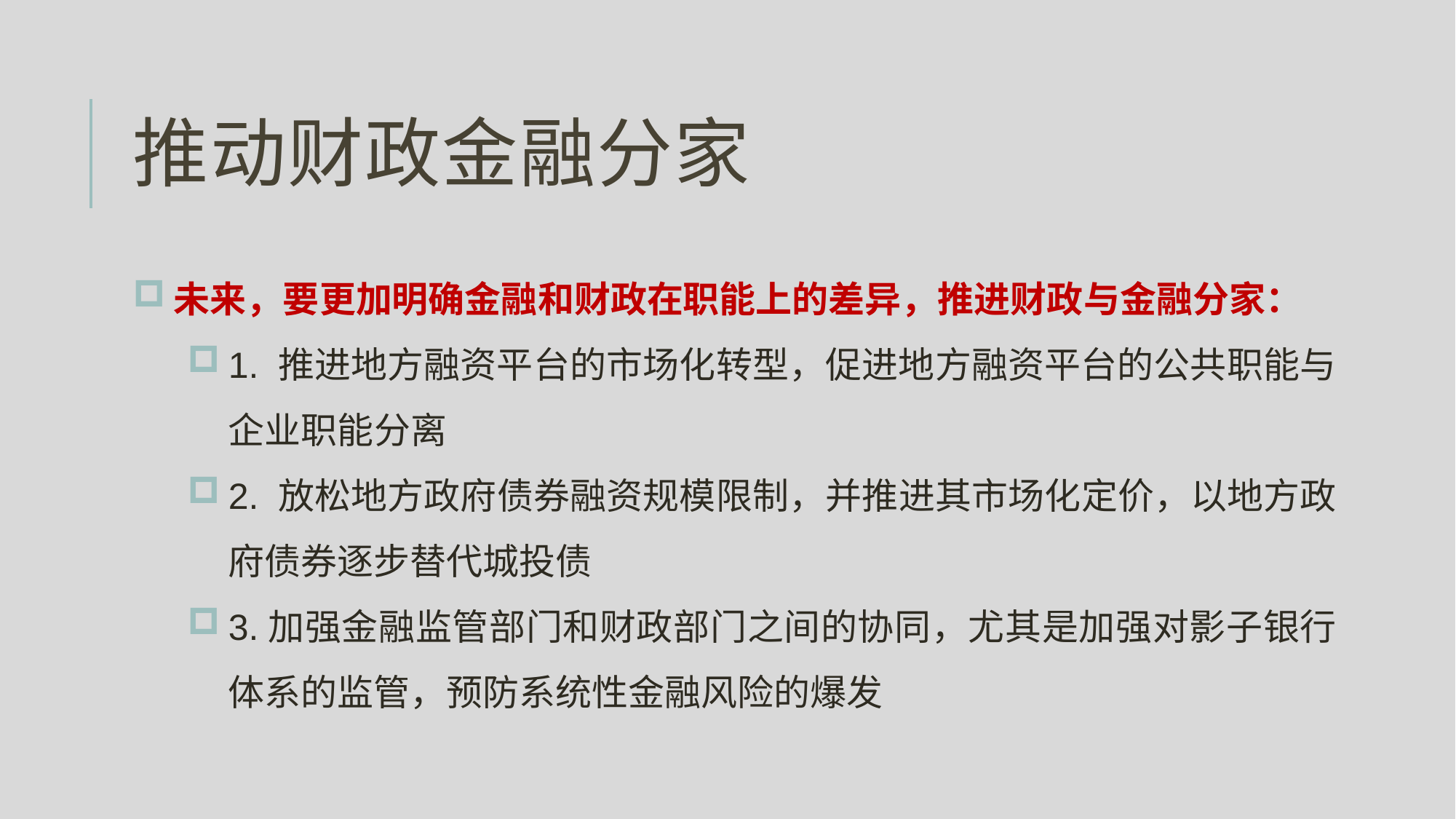

# 推动财政金融分家
未来，要更加明确金融和财政在职能上的差异，推进财政与金融分家：
1. 推进地方融资平台的市场化转型，促进地方融资平台的公共职能与企业职能分离
2. 放松地方政府债券融资规模限制，并推进其市场化定价，以地方政府债券逐步替代城投债
3.加强金融监管部门和财政部门之间的协同，尤其是加强对影子银行体系的监管，预防系统性金融风险的爆发